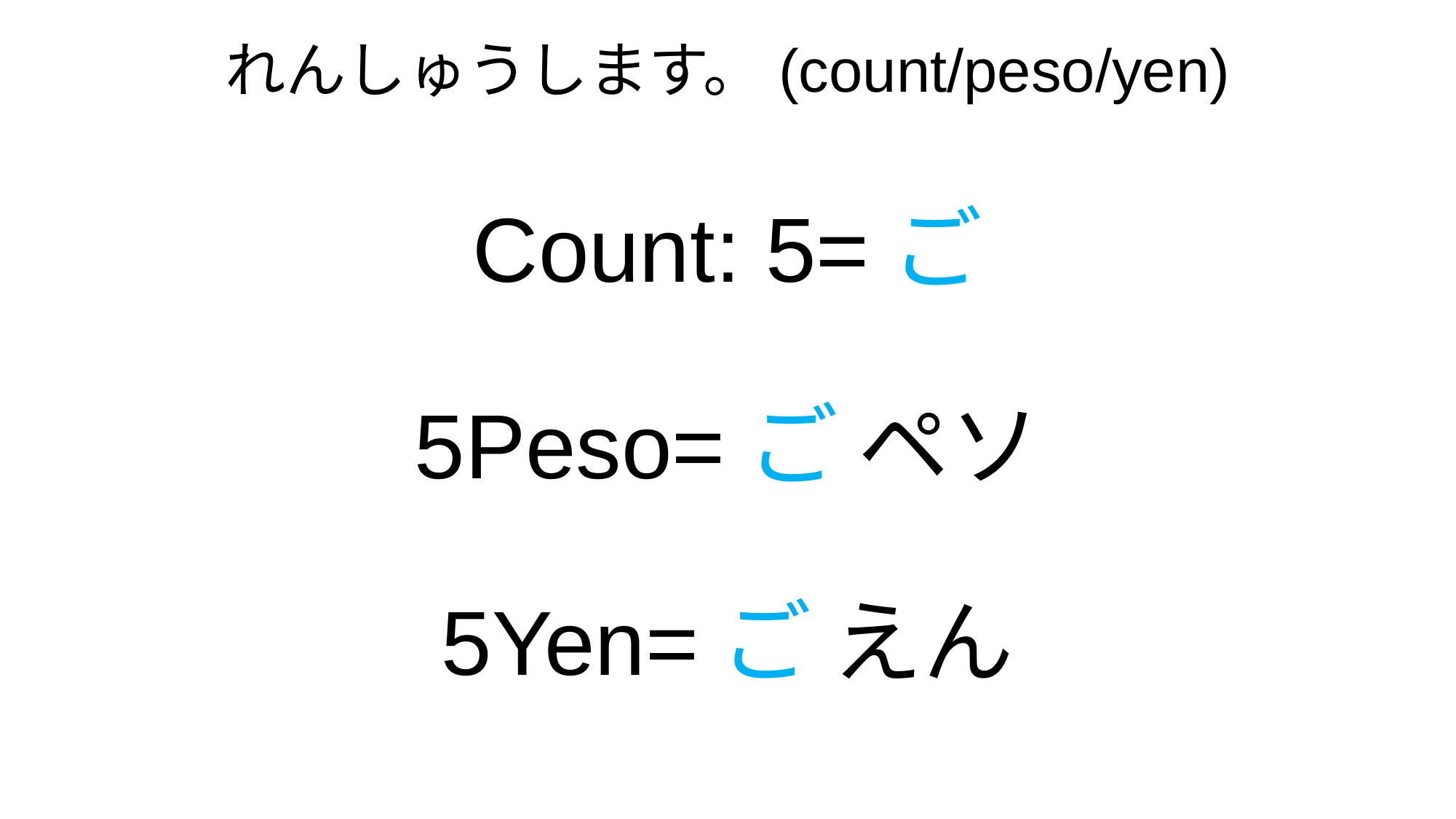

# れんしゅうします。(count/peso/yen) Count: 5=ご 5Peso=ご ペソ 5Yen=ご えん